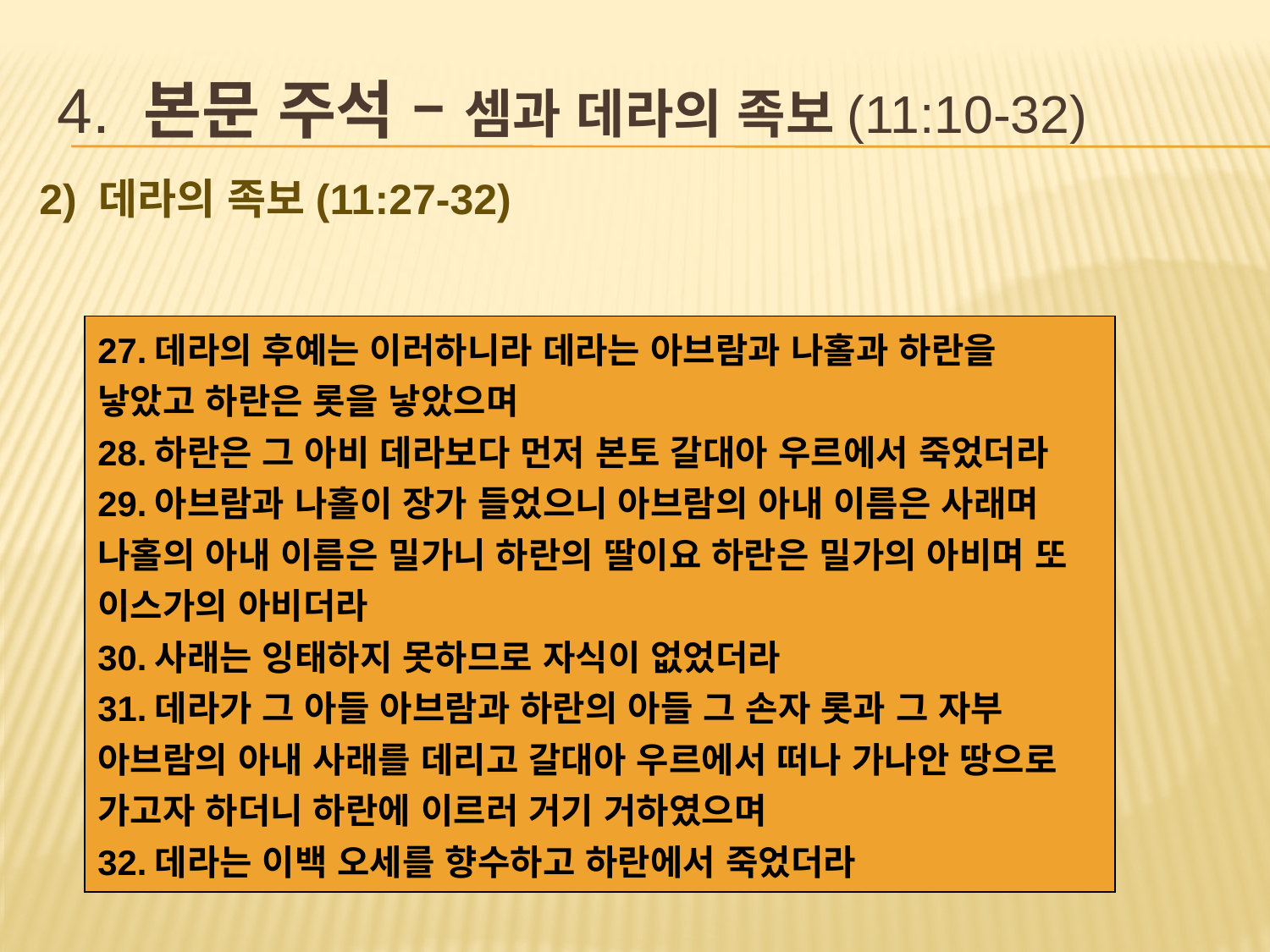

# 4. 본문 주석 – 셈과 데라의 족보(11:10-32)
 2) 데라의 족보(11:27-32)

| 27.데라의 후예는 이러하니라 데라는 아브람과 나홀과 하란을 낳았고 하란은 롯을 낳았으며 28.하란은 그 아비 데라보다 먼저 본토 갈대아 우르에서 죽었더라 29.아브람과 나홀이 장가 들었으니 아브람의 아내 이름은 사래며 나홀의 아내 이름은 밀가니 하란의 딸이요 하란은 밀가의 아비며 또 이스가의 아비더라 30.사래는 잉태하지 못하므로 자식이 없었더라 31.데라가 그 아들 아브람과 하란의 아들 그 손자 롯과 그 자부 아브람의 아내 사래를 데리고 갈대아 우르에서 떠나 가나안 땅으로 가고자 하더니 하란에 이르러 거기 거하였으며 32.데라는 이백 오세를 향수하고 하란에서 죽었더라 |
| --- |